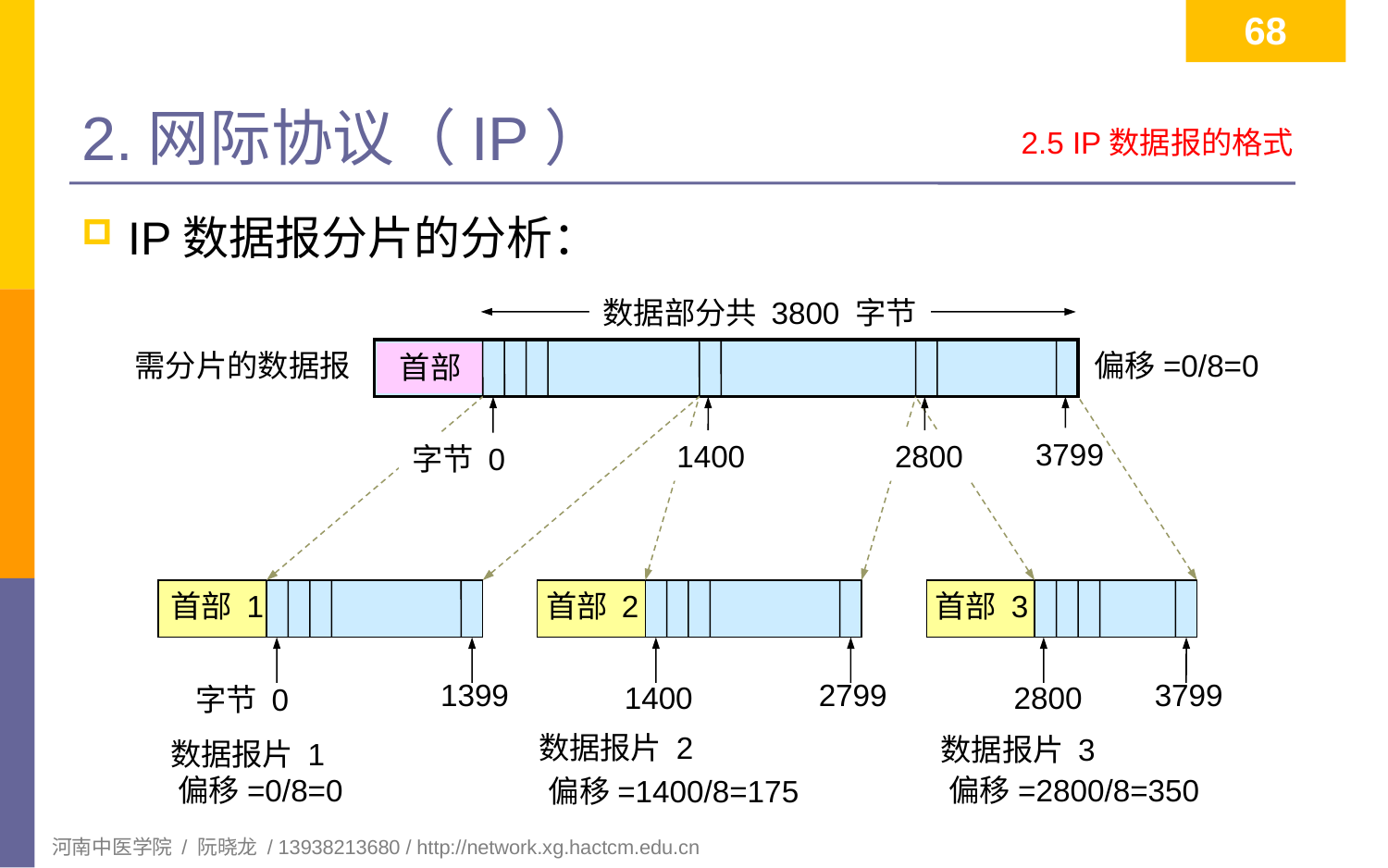

68
# 2.网际协议（IP）
2.5 IP数据报的格式
IP数据报分片的分析：
数据部分共 3800 字节

偏移=0/8=0
需分片的数据报

首部

3799
1400
2800
字节 0

首部 1

首部 2

首部 3

1399
2799
3799
1400
2800
字节 0
数据报片 2
数据报片 3
数据报片 1
偏移=0/8=0
偏移=2800/8=350
偏移=1400/8=175